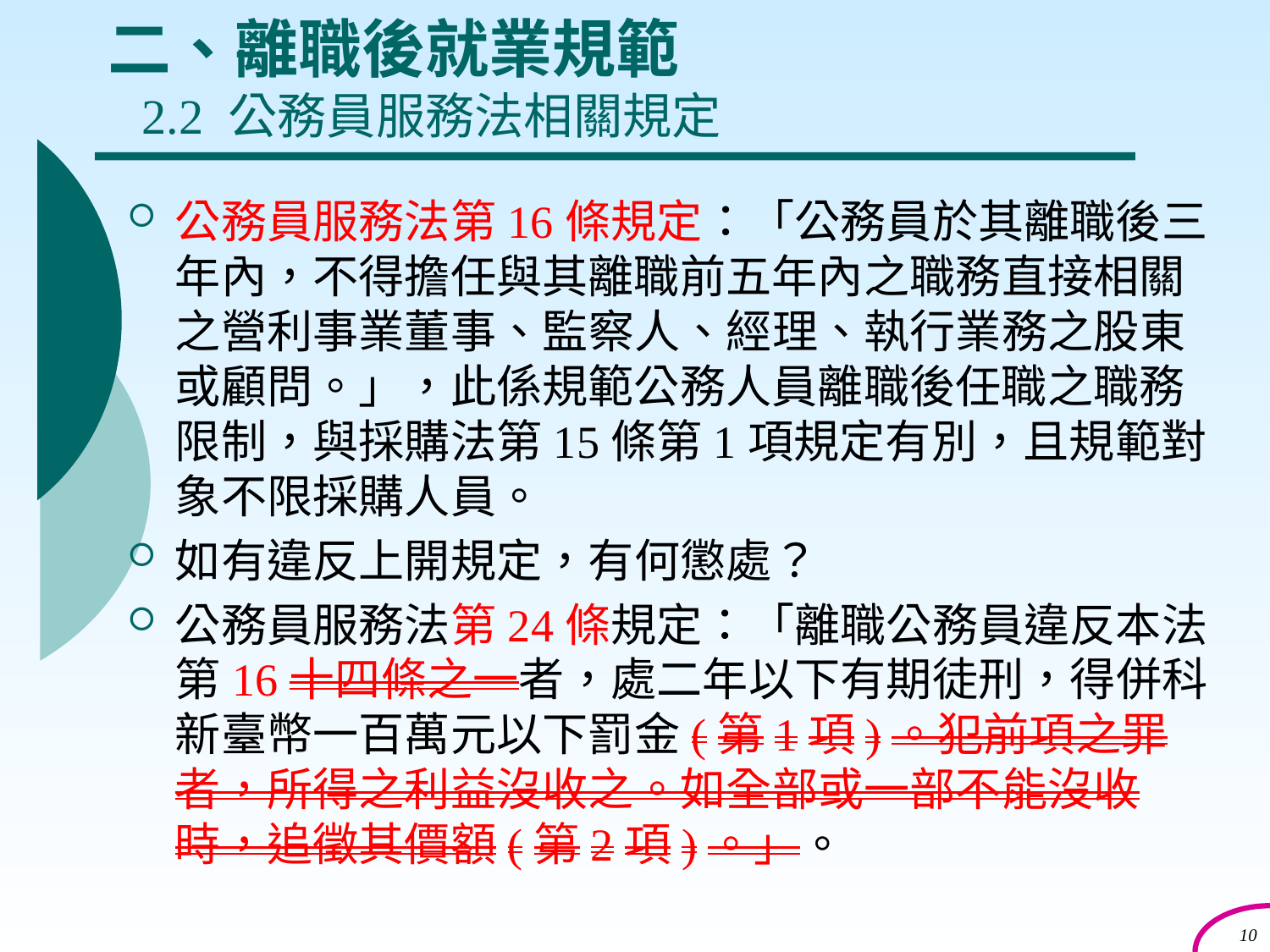

# 二、離職後就業規範 2.2 公務員服務法相關規定
公務員服務法第16條規定：「公務員於其離職後三年內，不得擔任與其離職前五年內之職務直接相關之營利事業董事、監察人、經理、執行業務之股東或顧問。」，此係規範公務人員離職後任職之職務限制，與採購法第15條第1項規定有別，且規範對象不限採購人員。
如有違反上開規定，有何懲處？
公務員服務法第24條規定：「離職公務員違反本法第16十四條之一者，處二年以下有期徒刑，得併科新臺幣一百萬元以下罰金(第1項)。犯前項之罪者，所得之利益沒收之。如全部或一部不能沒收時，追徵其價額(第2項)。」。
10